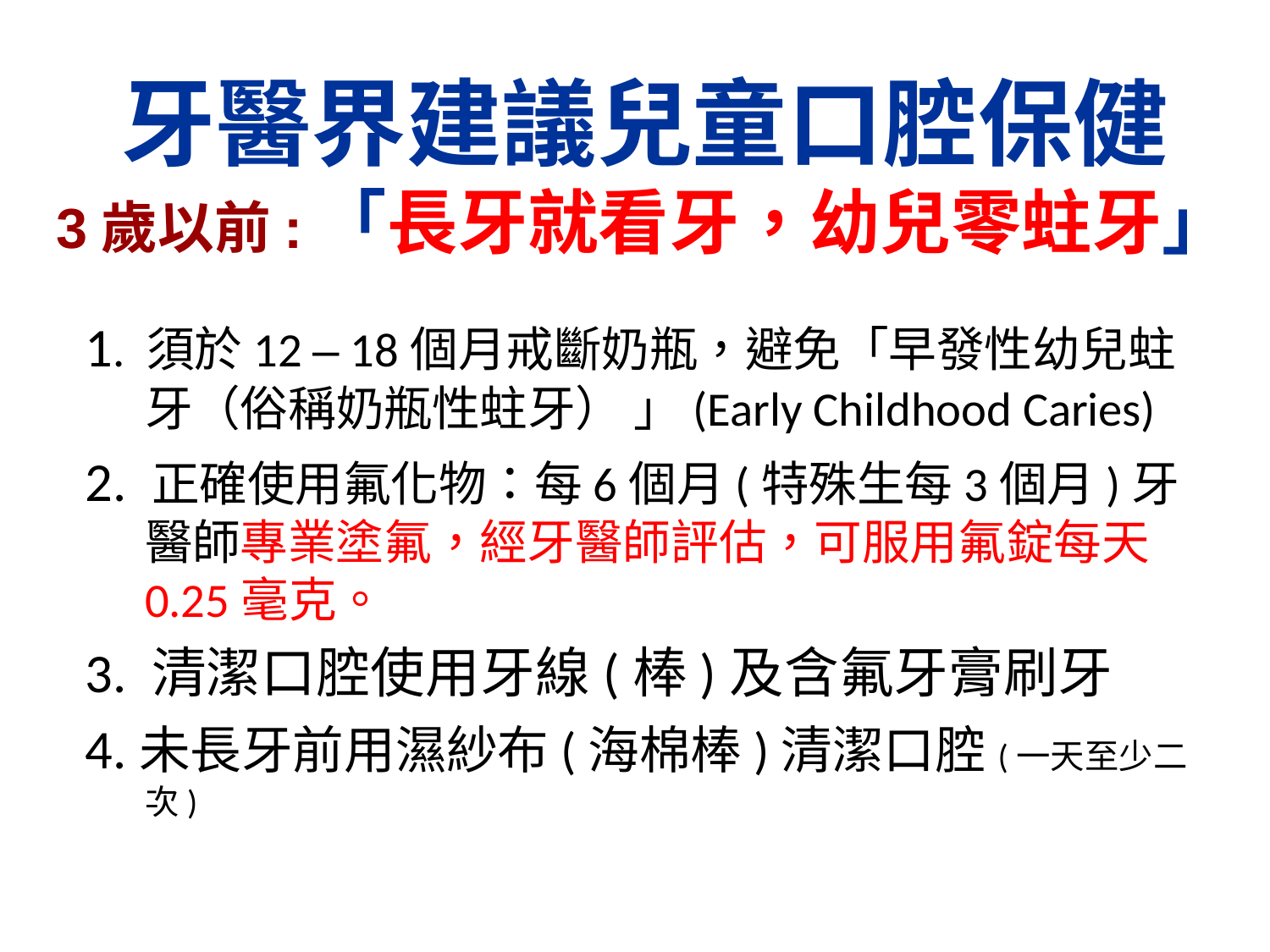

牙醫界建議兒童口腔保健
3歲以前:「長牙就看牙，幼兒零蛀牙」

1. 須於12 – 18個月戒斷奶瓶，避免「早發性幼兒蛀牙（俗稱奶瓶性蛀牙） 」(Early Childhood Caries)
2. 正確使用氟化物：每6個月(特殊生每3個月)牙醫師專業塗氟，經牙醫師評估，可服用氟錠每天0.25毫克。
3. 清潔口腔使用牙線(棒)及含氟牙膏刷牙
4.未長牙前用濕紗布(海棉棒)清潔口腔(一天至少二次)